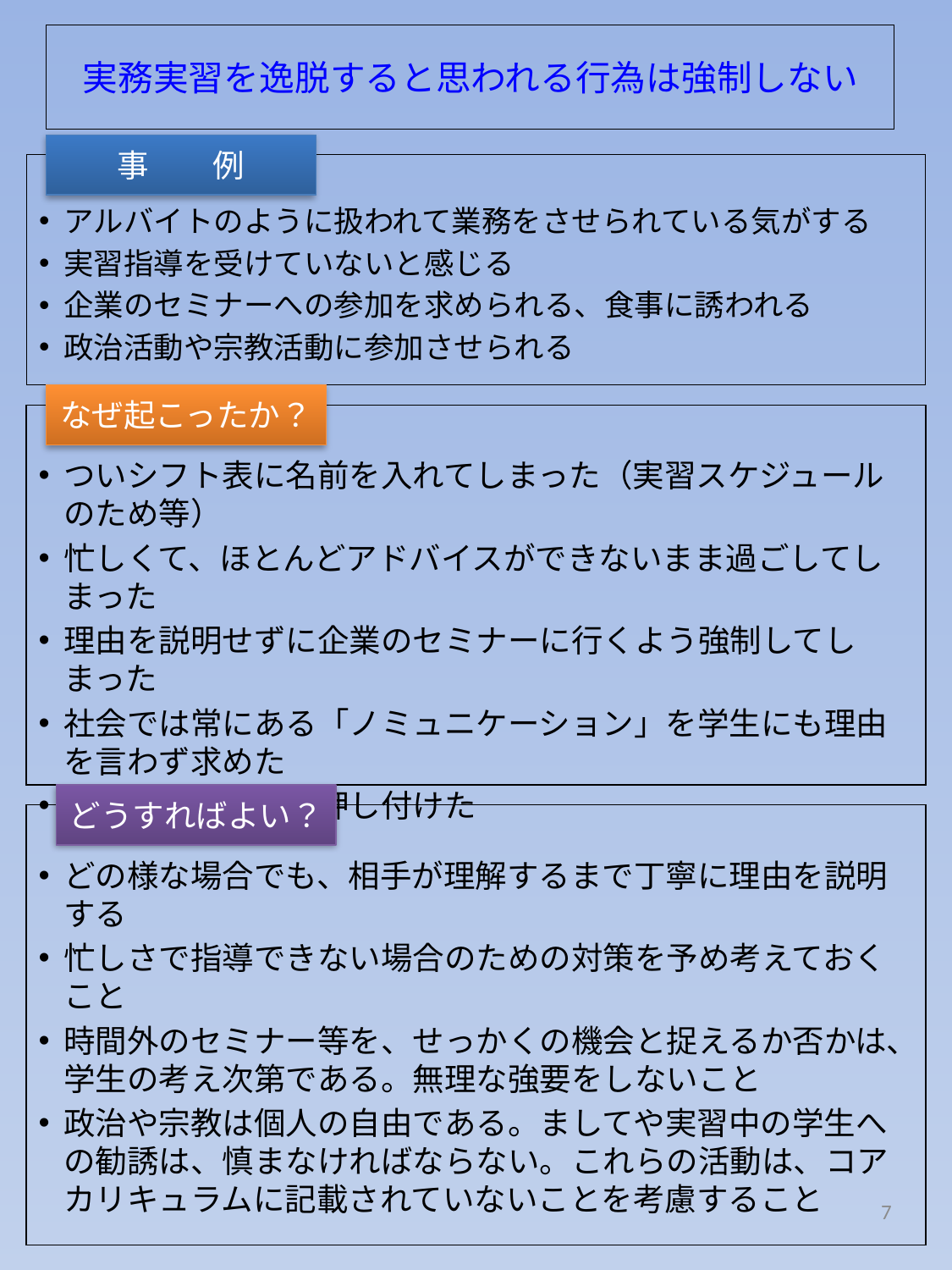

# 実務実習を逸脱すると思われる行為は強制しない
事　　例

アルバイトのように扱われて業務をさせられている気がする
実習指導を受けていないと感じる
企業のセミナーへの参加を求められる、食事に誘われる
政治活動や宗教活動に参加させられる
なぜ起こったか？

ついシフト表に名前を入れてしまった（実習スケジュールのため等）
忙しくて、ほとんどアドバイスができないまま過ごしてしまった
理由を説明せずに企業のセミナーに行くよう強制してしまった
社会では常にある「ノミュニケーション」を学生にも理由を言わず求めた
趣味趣向を他人に押し付けた
どうすればよい？

どの様な場合でも、相手が理解するまで丁寧に理由を説明する
忙しさで指導できない場合のための対策を予め考えておくこと
時間外のセミナー等を、せっかくの機会と捉えるか否かは、学生の考え次第である。無理な強要をしないこと
政治や宗教は個人の自由である。ましてや実習中の学生への勧誘は、慎まなければならない。これらの活動は、コアカリキュラムに記載されていないことを考慮すること
7